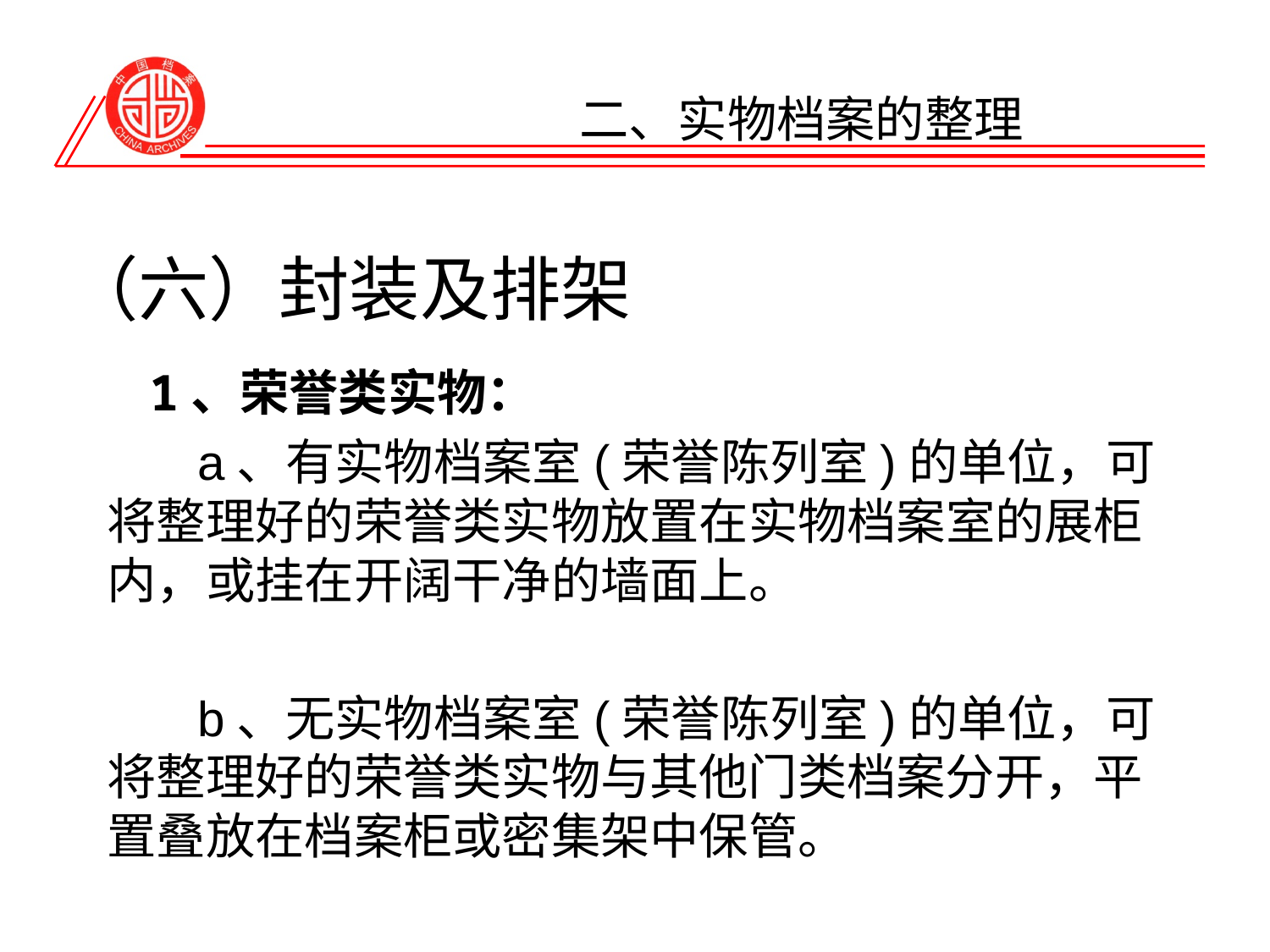

# 二、实物档案的整理
（六）封装及排架
        1、荣誉类实物：
          a、有实物档案室(荣誉陈列室)的单位，可将整理好的荣誉类实物放置在实物档案室的展柜内，或挂在开阔干净的墙面上。

          b、无实物档案室(荣誉陈列室)的单位，可将整理好的荣誉类实物与其他门类档案分开，平置叠放在档案柜或密集架中保管。